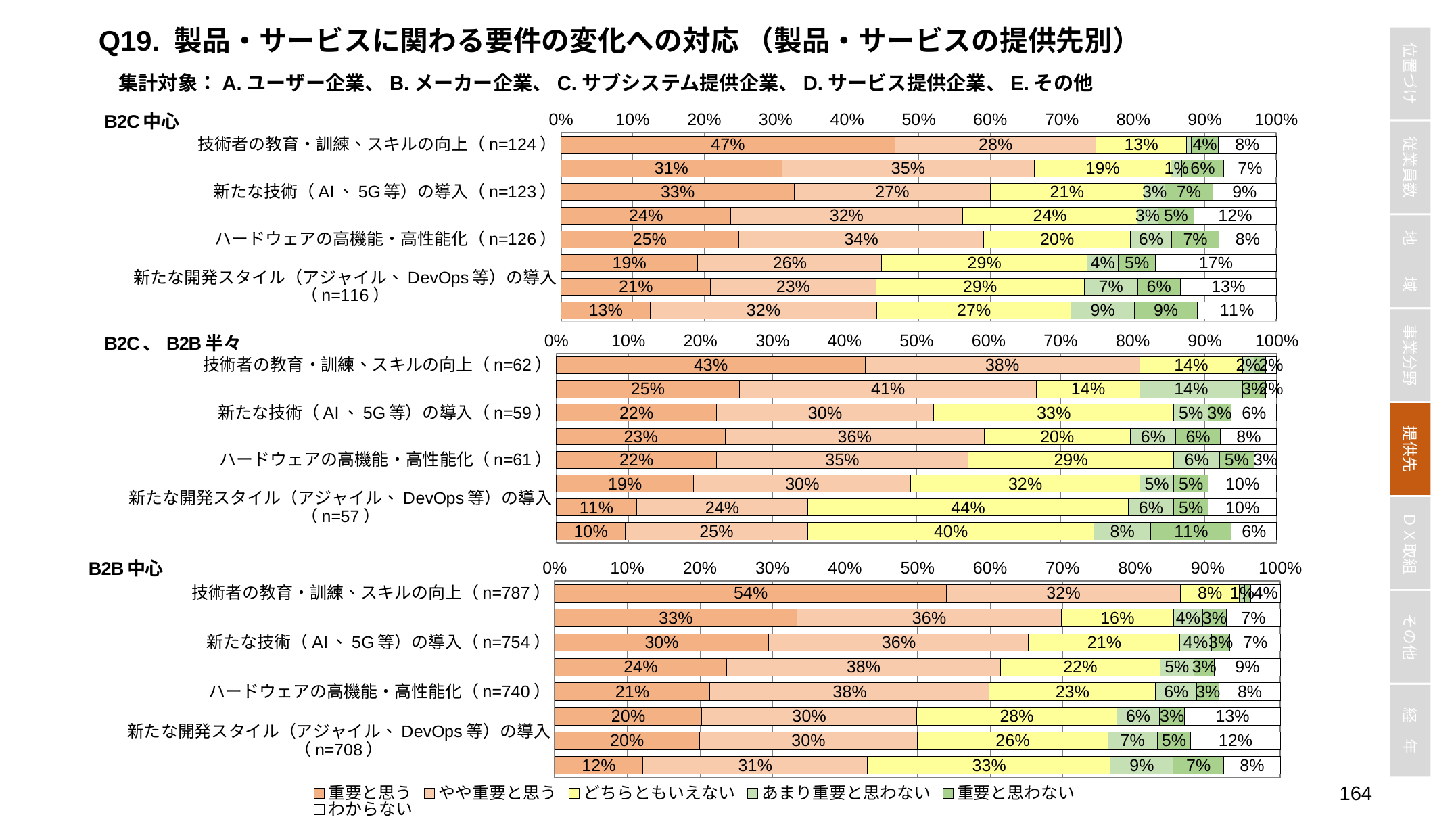

Q19. 製品・サービスに関わる要件の変化への対応 （製品・サービスの提供先別）
集計対象：A.ユーザー企業、B.メーカー企業、C.サブシステム提供企業、D.サービス提供企業、E.その他

### Chart

| Category | 重要と思う | やや重要と思う | どちらともいえない | あまり重要と思わない | 重要と思わない | わからない |
|---|---|---|---|---|---|---|
| 技術者の教育・訓練、スキルの向上（n=124） | 0.4666666666666667 | 0.2814814814814815 | 0.1259259259259259 | 0.007407407407407408 | 0.037037037037037035 | 0.08148148148148149 |
| クラウド（デジタルツイン・仮想化技術を含む）の活用（n=126） | 0.3088235294117647 | 0.35294117647058826 | 0.19117647058823528 | 0.014705882352941176 | 0.058823529411764705 | 0.07352941176470588 |
| 新たな技術（AI、5G等）の導入（n=123） | 0.32592592592592595 | 0.2740740740740741 | 0.21481481481481482 | 0.02962962962962963 | 0.06666666666666667 | 0.08888888888888889 |
| ソフトウェア・プラットフォームの導入（n=123） | 0.23741007194244604 | 0.3237410071942446 | 0.2446043165467626 | 0.02877697841726619 | 0.050359712230215826 | 0.11510791366906475 |
| ハードウェアの高機能・高性能化（n=126） | 0.24817518248175183 | 0.34306569343065696 | 0.20437956204379562 | 0.058394160583941604 | 0.06569343065693431 | 0.08029197080291971 |
| アーキテクチャの見直し（n=113） | 0.19117647058823528 | 0.25735294117647056 | 0.2867647058823529 | 0.04411764705882353 | 0.051470588235294115 | 0.16911764705882354 |
| 新たな開発スタイル（アジャイル、DevOps等）の導入（n=116） | 0.208955223880597 | 0.23134328358208955 | 0.291044776119403 | 0.07462686567164178 | 0.05970149253731343 | 0.13432835820895522 |
| 外部の専門企業への委託（n=121） | 0.125 | 0.3161764705882353 | 0.27205882352941174 | 0.08823529411764706 | 0.08823529411764706 | 0.11029411764705882 |

### Chart

| Category | 重要と思う | やや重要と思う | どちらともいえない | あまり重要と思わない | 重要と思わない | わからない |
|---|---|---|---|---|---|---|
| 技術者の教育・訓練、スキルの向上（n=62） | 0.42857142857142855 | 0.38095238095238093 | 0.14285714285714285 | 0.015873015873015872 | 0.015873015873015872 | 0.015873015873015872 |
| クラウド（デジタルツイン・仮想化技術を含む）の活用（n=62） | 0.25396825396825395 | 0.4126984126984127 | 0.14285714285714285 | 0.14285714285714285 | 0.031746031746031744 | 0.015873015873015872 |
| 新たな技術（AI、5G等）の導入（n=59） | 0.2222222222222222 | 0.30158730158730157 | 0.3333333333333333 | 0.047619047619047616 | 0.031746031746031744 | 0.06349206349206349 |
| ソフトウェア・プラットフォームの導入（n=59） | 0.234375 | 0.359375 | 0.203125 | 0.0625 | 0.0625 | 0.078125 |
| ハードウェアの高機能・高性能化（n=61） | 0.2222222222222222 | 0.3492063492063492 | 0.2857142857142857 | 0.06349206349206349 | 0.047619047619047616 | 0.031746031746031744 |
| アーキテクチャの見直し（n=57） | 0.19047619047619047 | 0.30158730158730157 | 0.31746031746031744 | 0.047619047619047616 | 0.047619047619047616 | 0.09523809523809523 |
| 新たな開発スタイル（アジャイル、DevOps等）の導入（n=57） | 0.1111111111111111 | 0.23809523809523808 | 0.4444444444444444 | 0.06349206349206349 | 0.047619047619047616 | 0.09523809523809523 |
| 外部の専門企業への委託（n=59） | 0.09523809523809523 | 0.25396825396825395 | 0.3968253968253968 | 0.07936507936507936 | 0.1111111111111111 | 0.06349206349206349 |

### Chart

| Category | 重要と思う | やや重要と思う | どちらともいえない | あまり重要と思わない | 重要と思わない | わからない |
|---|---|---|---|---|---|---|
| 技術者の教育・訓練、スキルの向上（n=787） | 0.5402439024390244 | 0.32195121951219513 | 0.08170731707317073 | 0.007317073170731708 | 0.00853658536585366 | 0.04024390243902439 |
| クラウド（デジタルツイン・仮想化技術を含む）の活用（n=751） | 0.33415536374845867 | 0.3637484586929716 | 0.15536374845869297 | 0.03945745992601726 | 0.03329223181257707 | 0.07398273736128237 |
| 新たな技術（AI、5G等）の導入（n=754） | 0.29506172839506173 | 0.35802469135802467 | 0.20864197530864198 | 0.043209876543209874 | 0.025925925925925925 | 0.0691358024691358 |
| ソフトウェア・プラットフォームの導入（n=740） | 0.2371007371007371 | 0.37714987714987713 | 0.2199017199017199 | 0.04668304668304668 | 0.028255528255528257 | 0.09090909090909091 |
| ハードウェアの高機能・高性能化（n=740） | 0.2141089108910891 | 0.3849009900990099 | 0.22896039603960397 | 0.05693069306930693 | 0.03094059405940594 | 0.08415841584158416 |
| アーキテクチャの見直し（n=698） | 0.2027363184079602 | 0.2960199004975124 | 0.27611940298507465 | 0.05845771144278607 | 0.03482587064676617 | 0.1318407960199005 |
| 新たな開発スタイル（アジャイル、DevOps等）の導入（n=708） | 0.19925742574257427 | 0.30074257425742573 | 0.2623762376237624 | 0.06806930693069307 | 0.04579207920792079 | 0.12376237623762376 |
| 外部の専門企業への委託（n=744） | 0.12143742255266418 | 0.3097893432465923 | 0.3345724907063197 | 0.08674101610904585 | 0.06939281288723669 | 0.07806691449814127 |
164